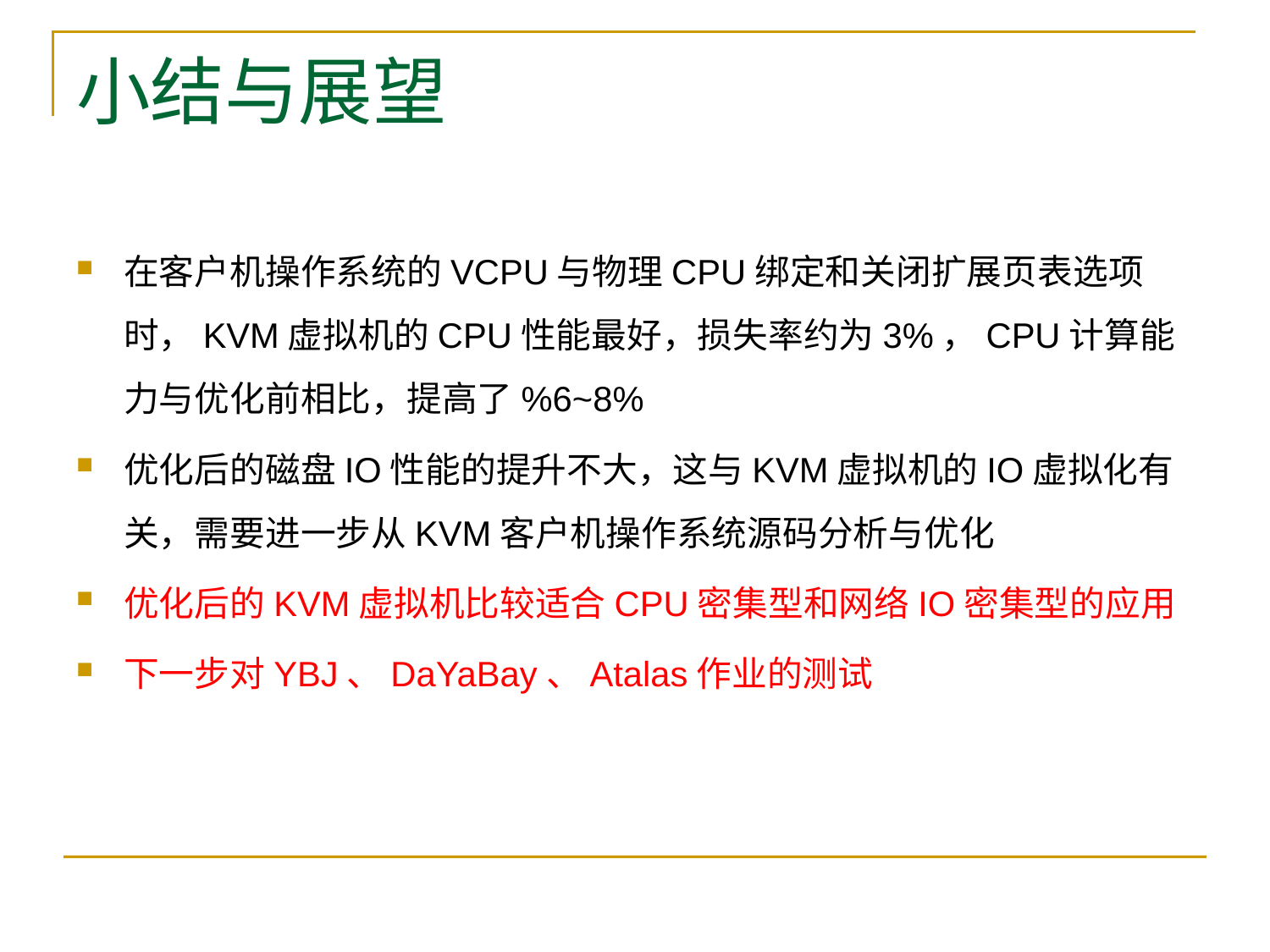

# 小结与展望
在客户机操作系统的VCPU与物理CPU绑定和关闭扩展页表选项时，KVM虚拟机的CPU性能最好，损失率约为3%，CPU计算能力与优化前相比，提高了%6~8%
优化后的磁盘IO性能的提升不大，这与KVM虚拟机的IO虚拟化有关，需要进一步从KVM客户机操作系统源码分析与优化
优化后的KVM虚拟机比较适合CPU密集型和网络IO密集型的应用
下一步对YBJ、DaYaBay、Atalas作业的测试